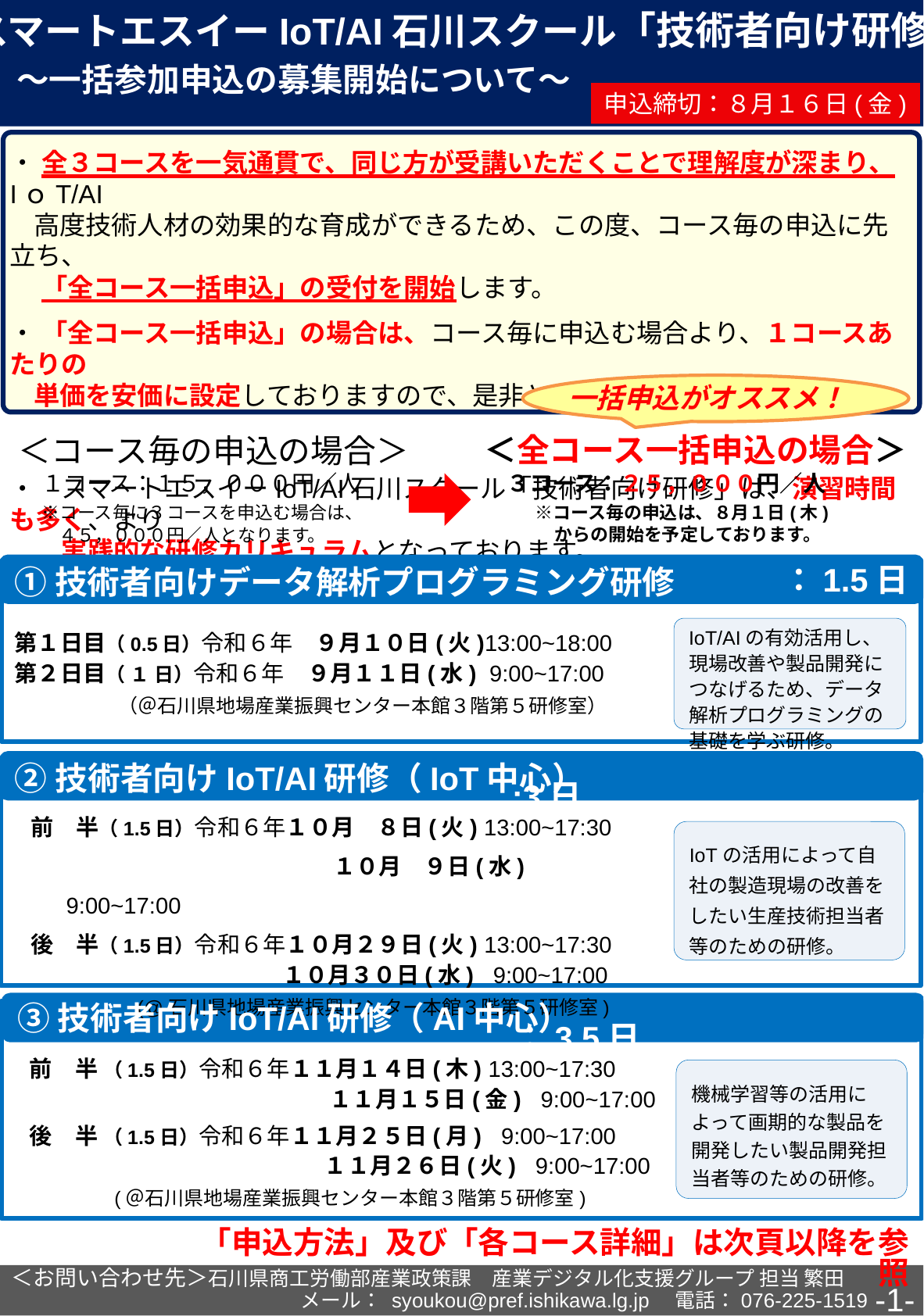

スマートエスイーIoT/AI石川スクール「技術者向け研修」
　～一括参加申込の募集開始について～
申込締切：８月１６日(金)

・ 全３コースを一気通貫で、同じ方が受講いただくことで理解度が深まり、IｏT/AI
   高度技術人材の効果的な育成ができるため、この度、コース毎の申込に先立ち、
　 「全コース一括申込」の受付を開始します。

・ 「全コース一括申込」の場合は、コース毎に申込む場合より、１コースあたりの
   単価を安価に設定しておりますので、是非ともこの機会をご活用ください。

・　スマートエスイーIoT/AI石川スクール「技術者向け研修」は、演習時間も多く、より
　　実践的な研修カリキュラムとなっております。

一括申込がオススメ！
＜全コース一括申込の場合＞
　３コース：２５，０００円／人
　　 ※コース毎の申込は、８月１日(木)
　 　　   からの開始を予定しております。
＜コース毎の申込の場合＞
　１コース：１５，０００円／人
　※コース毎に３コースを申込む場合は、
　　 ４５，０００円／人となります。

　　　　　　　　　　　  　　　　　　　　　 ：1.5日
①技術者向けデータ解析プログラミング研修

IoT/AIの有効活用し、現場改善や製品開発につなげるため、データ解析プログラミングの基礎を学ぶ研修。

第１日目（0.5日）令和６年　９月１０日(火)13:00~18:00
第２日目（ １ 日）令和６年　９月１１日(水)  9:00~17:00
　　　　      （＠石川県地場産業振興センター本館３階第５研修室）
②技術者向けIoT/AI研修（IoT中心）
  　　　　　　　　　　　　　　　　　　　　　　   　　　　　　　　　:3日

前　半（1.5日）令和６年１０月　８日(火) 13:00~17:30
　　　　　　　　　　　          １０月　９日(水)   9:00~17:00
後　半（1.5日）令和６年１０月２９日(火) 13:00~17:30
　       　　　　　　           １０月３０日(水)   9:00~17:00
　　　　　 (@石川県地場産業振興センター本館３階第５研修室)

IoTの活用によって自社の製造現場の改善をしたい生産技術担当者等のための研修。
③技術者向けIoT/AI研修（AI中心）
  　　　　　　　　　　　　　　　　　　　　　　  　　　　　　　　　　　：3.5日

前　半 （1.5日）令和６年１１月１４日(木) 13:00~17:30
 　　　 　　　　 　　　          １１月１５日(金)   9:00~17:00

後　半 （1.5日）令和６年１１月２５日(月)   9:00~17:00
　　    　　　　　　　        １１月２６日(火)   9:00~17:00
　　     　(＠石川県地場産業振興センター本館３階第５研修室)

機械学習等の活用によって画期的な製品を開発したい製品開発担当者等のための研修。
「申込方法」及び「各コース詳細」は次頁以降を参照
＜お問い合わせ先＞石川県商工労働部産業政策課　産業デジタル化支援グループ 担当 繁田
　　　　　　　　　　　　　 メール： syoukou@pref.ishikawa.lg.jp　電話：076-225-1519
-1-